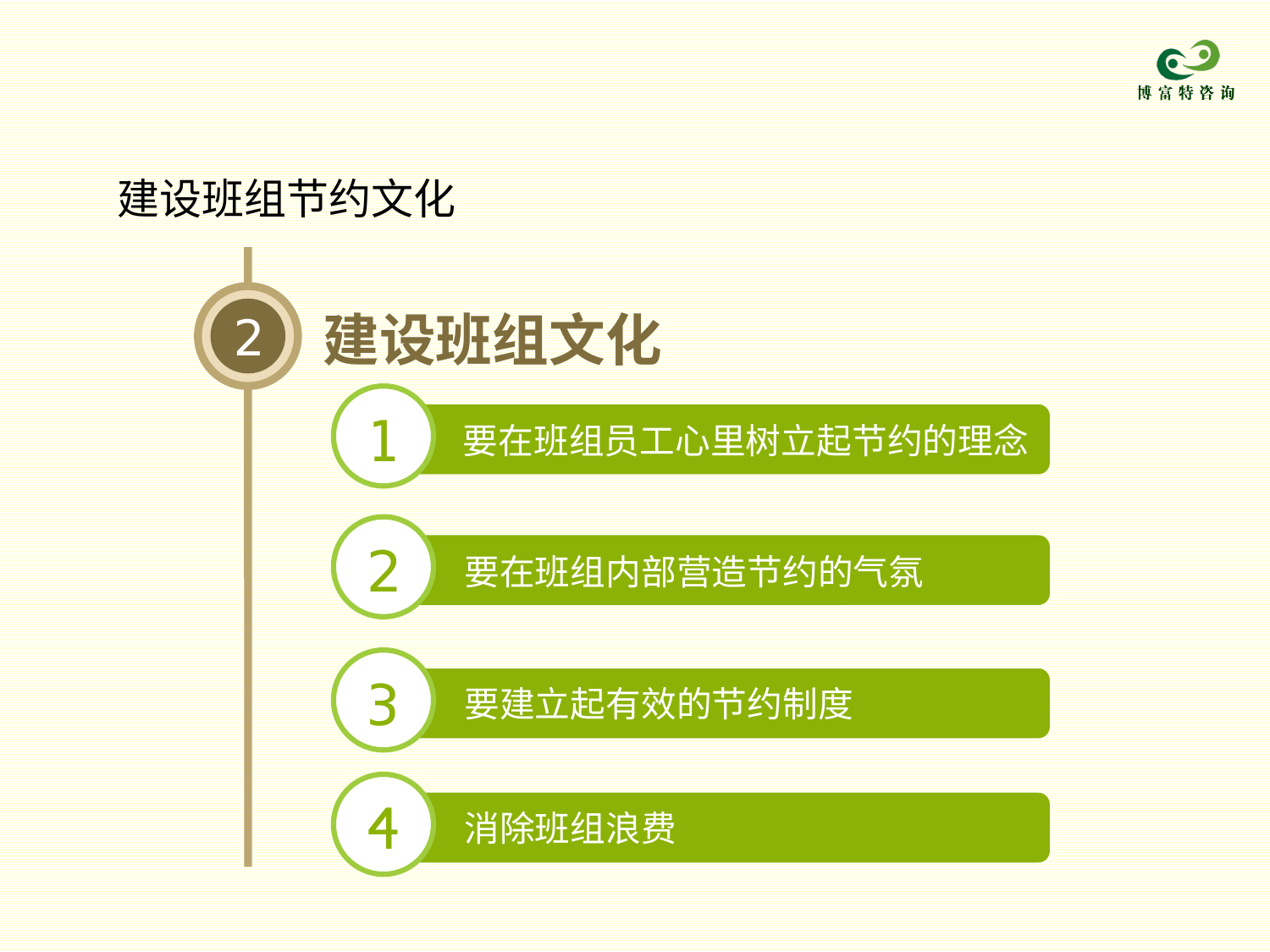

建设班组节约文化

2
建设班组文化

1

要在班组员工心里树立起节约的理念

2

要在班组内部营造节约的气氛

3

要建立起有效的节约制度

4

消除班组浪费